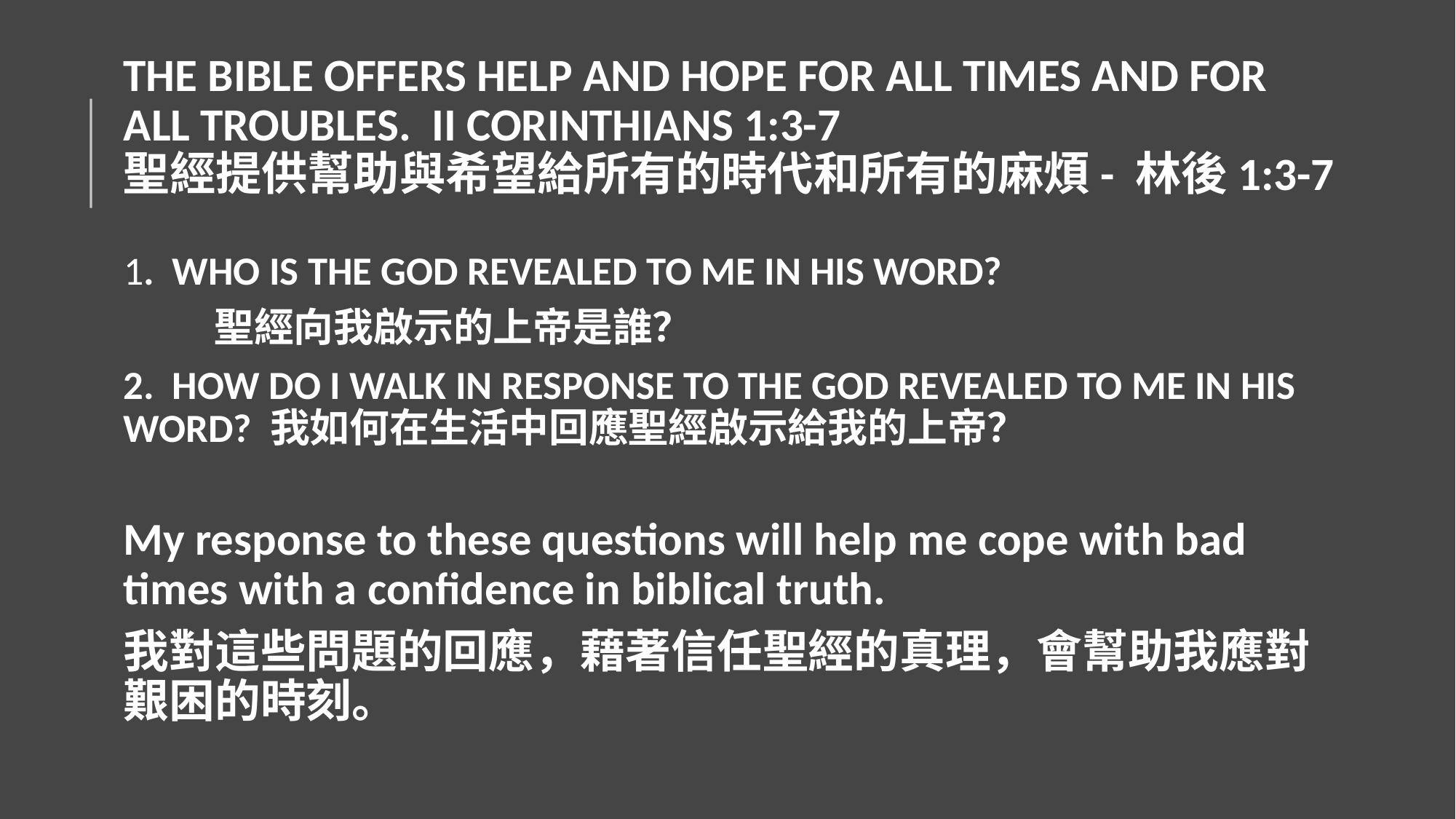

# THE BIBLE OFFERS HELP AND HOPE FOR ALL TIMES AND FOR ALL TROUBLES.  II CORINTHIANS 1:3-7 聖經提供幫助與希望給所有的時代和所有的麻煩- 林後1:3-7
1.  WHO IS THE GOD REVEALED TO ME IN HIS WORD?
         聖經向我啟示的上帝是誰？
2.  HOW DO I WALK IN RESPONSE TO THE GOD REVEALED TO ME IN HIS WORD? 我如何在生活中回應聖經啟示給我的上帝？

My response to these questions will help me cope with bad times with a confidence in biblical truth.
我對這些問題的回應，藉著信任聖經的真理，會幫助我應對艱困的時刻。